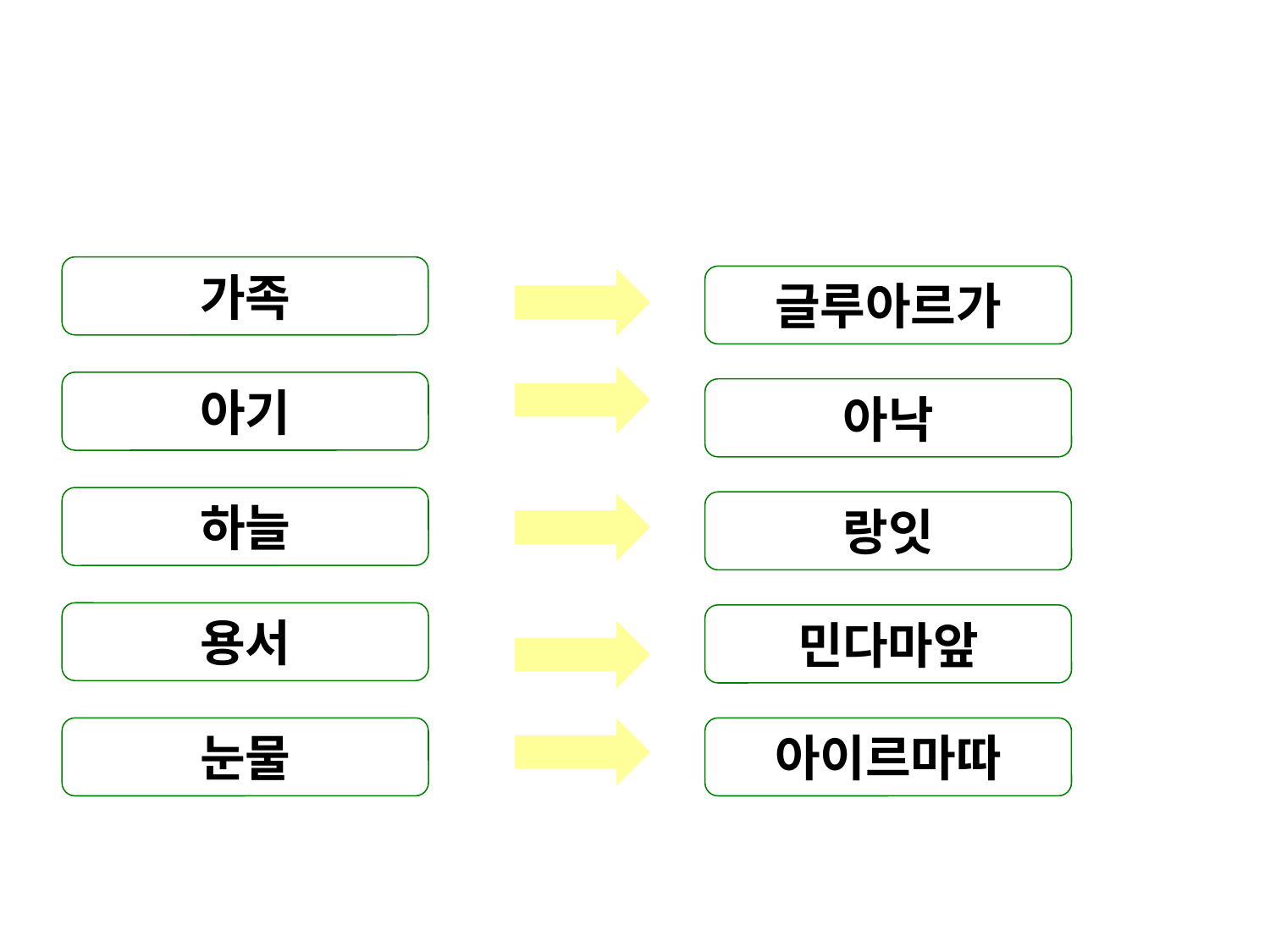

가족
글루아르가

아기
아낙

하늘
랑잇

용서
민다마앞

눈물
아이르마따